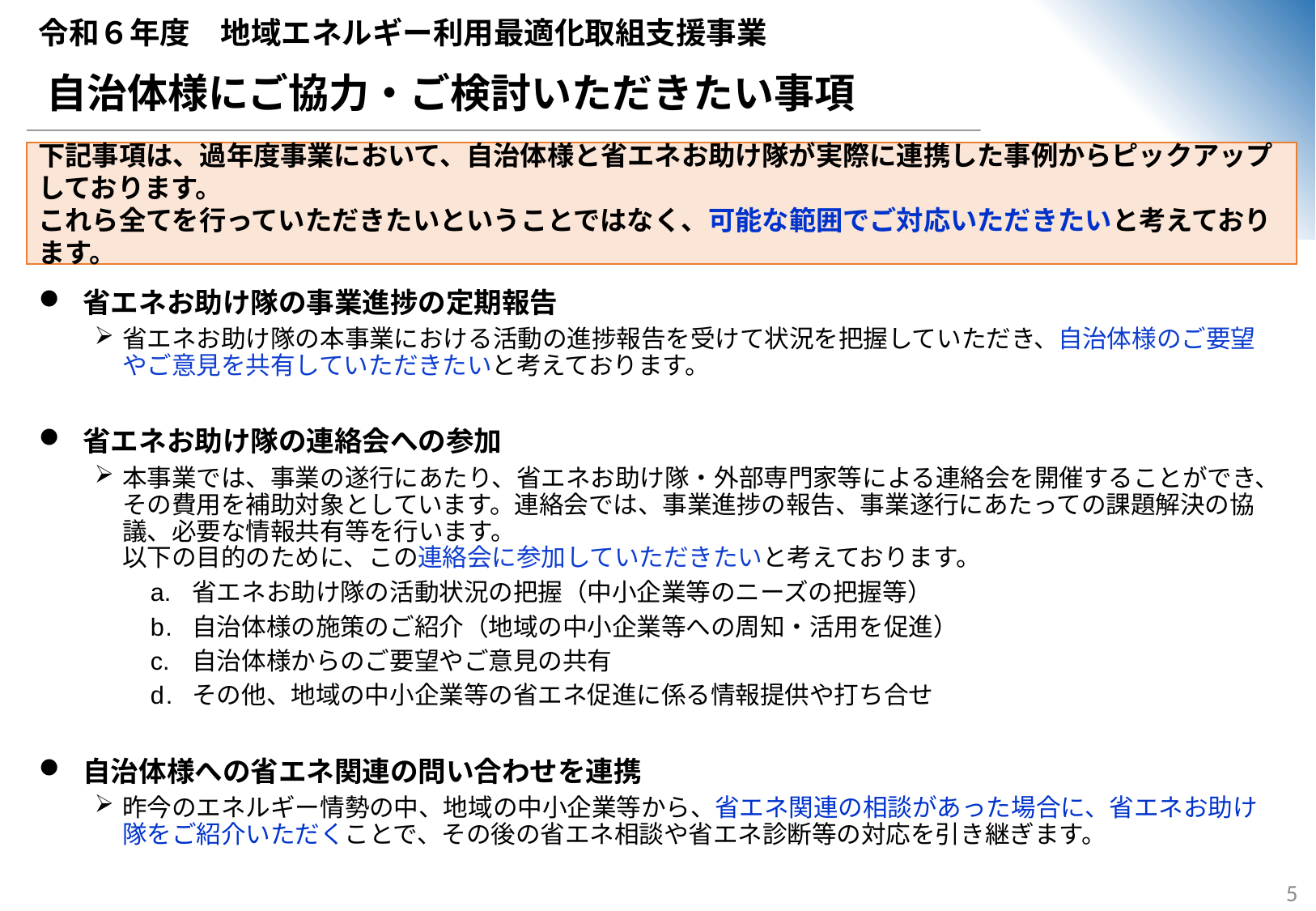

# 令和６年度　地域エネルギー利用最適化取組支援事業
自治体様にご協力・ご検討いただきたい事項

省エネお助け隊の事業進捗の定期報告
省エネお助け隊の本事業における活動の進捗報告を受けて状況を把握していただき、自治体様のご要望やご意見を共有していただきたいと考えております。

省エネお助け隊の連絡会への参加
本事業では、事業の遂行にあたり、省エネお助け隊・外部専門家等による連絡会を開催することができ、その費用を補助対象としています。連絡会では、事業進捗の報告、事業遂行にあたっての課題解決の協議、必要な情報共有等を行います。
以下の目的のために、この連絡会に参加していただきたいと考えております。
省エネお助け隊の活動状況の把握（中小企業等のニーズの把握等）
自治体様の施策のご紹介（地域の中小企業等への周知・活用を促進）
自治体様からのご要望やご意見の共有
その他、地域の中小企業等の省エネ促進に係る情報提供や打ち合せ

自治体様への省エネ関連の問い合わせを連携
昨今のエネルギー情勢の中、地域の中小企業等から、省エネ関連の相談があった場合に、省エネお助け隊をご紹介いただくことで、その後の省エネ相談や省エネ診断等の対応を引き継ぎます。

下記事項は、過年度事業において、自治体様と省エネお助け隊が実際に連携した事例からピックアップしております。
これら全てを行っていただきたいということではなく、可能な範囲でご対応いただきたいと考えております。
 5